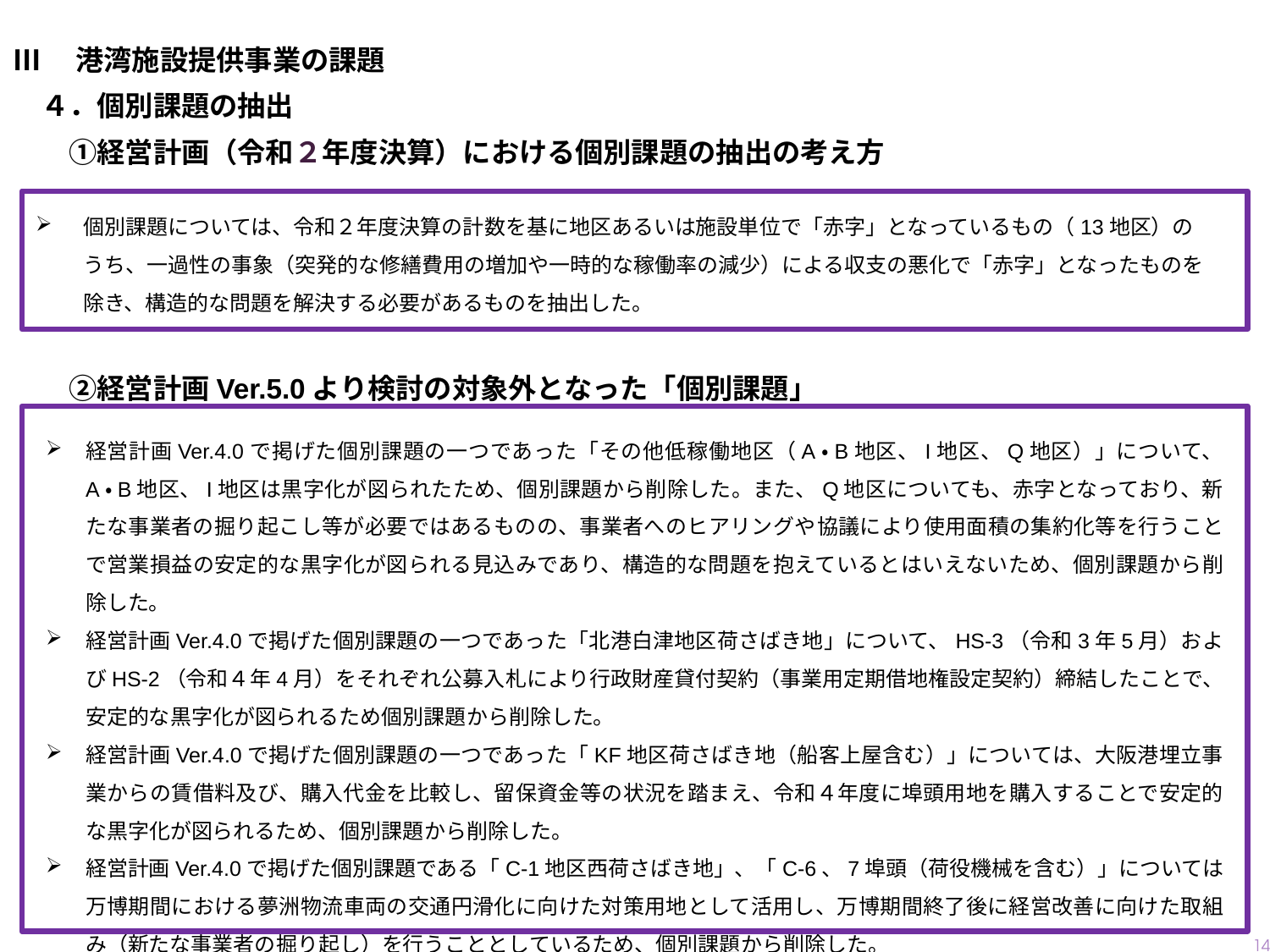

Ⅲ　港湾施設提供事業の課題

　４．個別課題の抽出

　　①経営計画（令和２年度決算）における個別課題の抽出の考え方

個別課題については、令和２年度決算の計数を基に地区あるいは施設単位で「赤字」となっているもの（13地区）のうち、一過性の事象（突発的な修繕費用の増加や一時的な稼働率の減少）による収支の悪化で「赤字」となったものを除き、構造的な問題を解決する必要があるものを抽出した。
　　②経営計画Ver.5.0より検討の対象外となった「個別課題」

経営計画Ver.4.0で掲げた個別課題の一つであった「その他低稼働地区（A・B地区、I地区、Q地区）」について、 A・B地区、I地区は黒字化が図られたため、個別課題から削除した。また、Q地区についても、赤字となっており、新たな事業者の掘り起こし等が必要ではあるものの、事業者へのヒアリングや協議により使用面積の集約化等を行うことで営業損益の安定的な黒字化が図られる見込みであり、構造的な問題を抱えているとはいえないため、個別課題から削除した。
経営計画Ver.4.0で掲げた個別課題の一つであった「北港白津地区荷さばき地」について、HS-3（令和3年5月）およびHS-2（令和４年4月）をそれぞれ公募入札により行政財産貸付契約（事業用定期借地権設定契約）締結したことで、安定的な黒字化が図られるため個別課題から削除した。
経営計画Ver.4.0で掲げた個別課題の一つであった「KF地区荷さばき地（船客上屋含む）」については、大阪港埋立事業からの賃借料及び、購入代金を比較し、留保資金等の状況を踏まえ、令和４年度に埠頭用地を購入することで安定的な黒字化が図られるため、個別課題から削除した。
経営計画Ver.4.0で掲げた個別課題である「C-1地区西荷さばき地」、「C-6、7埠頭（荷役機械を含む）」については万博期間における夢洲物流車両の交通円滑化に向けた対策用地として活用し、万博期間終了後に経営改善に向けた取組み（新たな事業者の掘り起し）を行うこととしているため、個別課題から削除した。
14